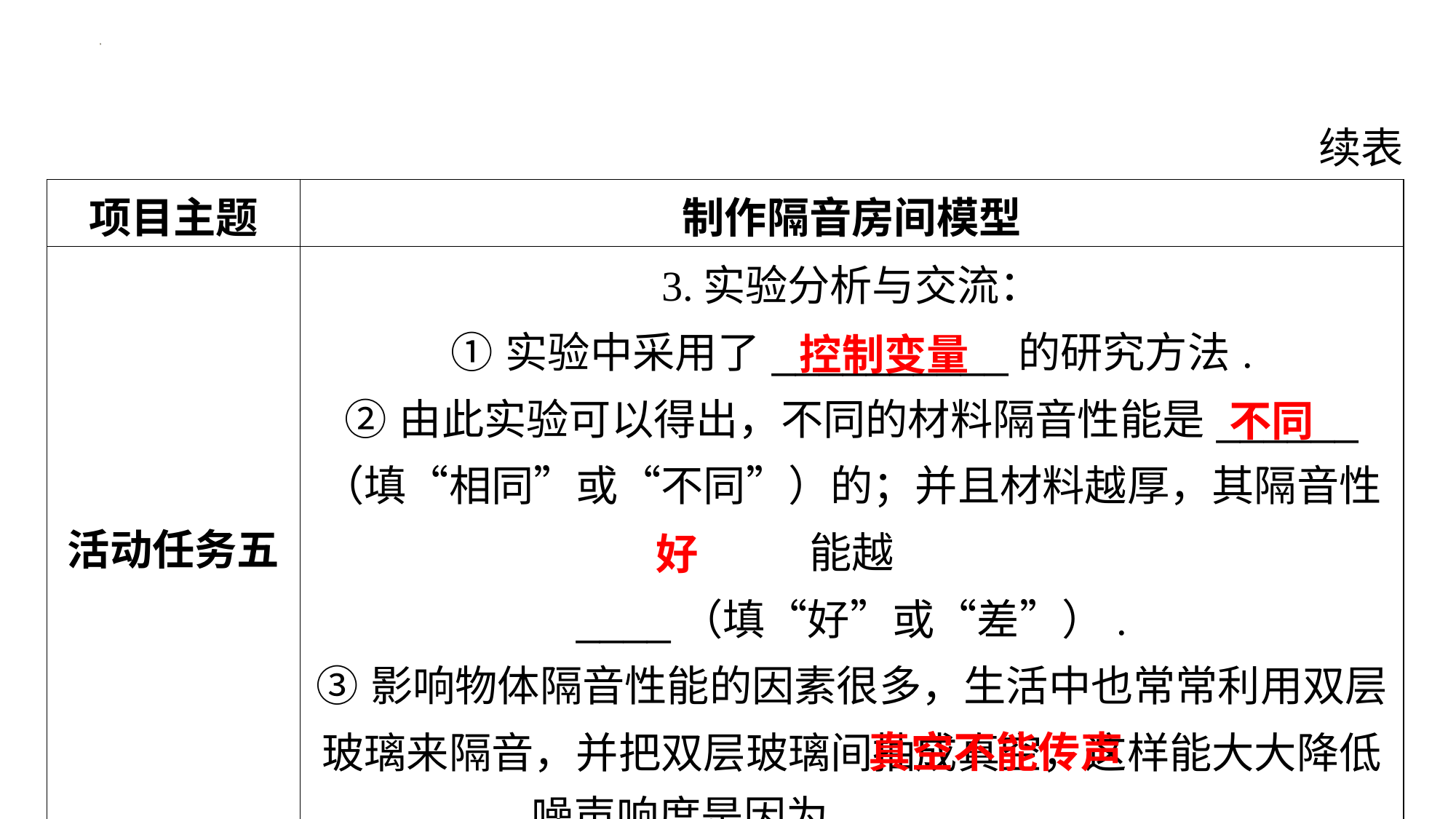

续表
| 项目主题 | 制作隔音房间模型 |
| --- | --- |
| 活动任务五 | 3.实验分析与交流： ①实验中采用了\_\_\_\_\_\_\_\_\_\_的研究方法. ②由此实验可以得出，不同的材料隔音性能是\_\_\_\_\_\_ （填“相同”或“不同”）的；并且材料越厚，其隔音性能越 \_\_\_\_（填“好”或“差”）. ③影响物体隔音性能的因素很多，生活中也常常利用双层 玻璃来隔音，并把双层玻璃间抽成真空，这样能大大降低 噪声响度是因为\_\_\_\_\_\_\_\_\_\_\_\_\_\_ |
控制变量
不同
好
真空不能传声